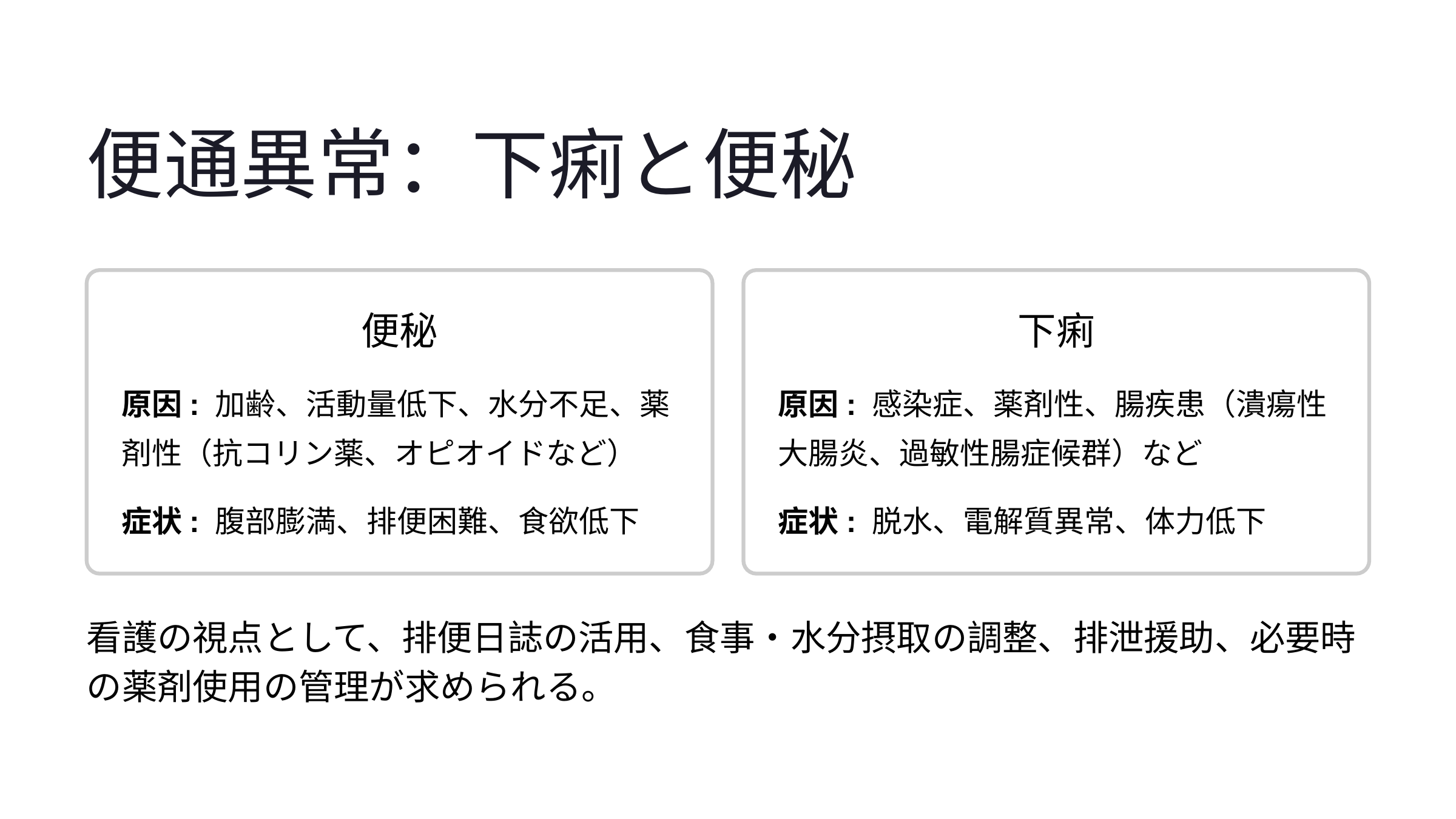

便通異常：下痢と便秘

便秘
下痢
原因: 加齢、活動量低下、水分不足、薬剤性（抗コリン薬、オピオイドなど）
原因: 感染症、薬剤性、腸疾患（潰瘍性大腸炎、過敏性腸症候群）など
症状: 腹部膨満、排便困難、食欲低下
症状: 脱水、電解質異常、体力低下
看護の視点として、排便日誌の活用、食事・水分摂取の調整、排泄援助、必要時の薬剤使用の管理が求められる。